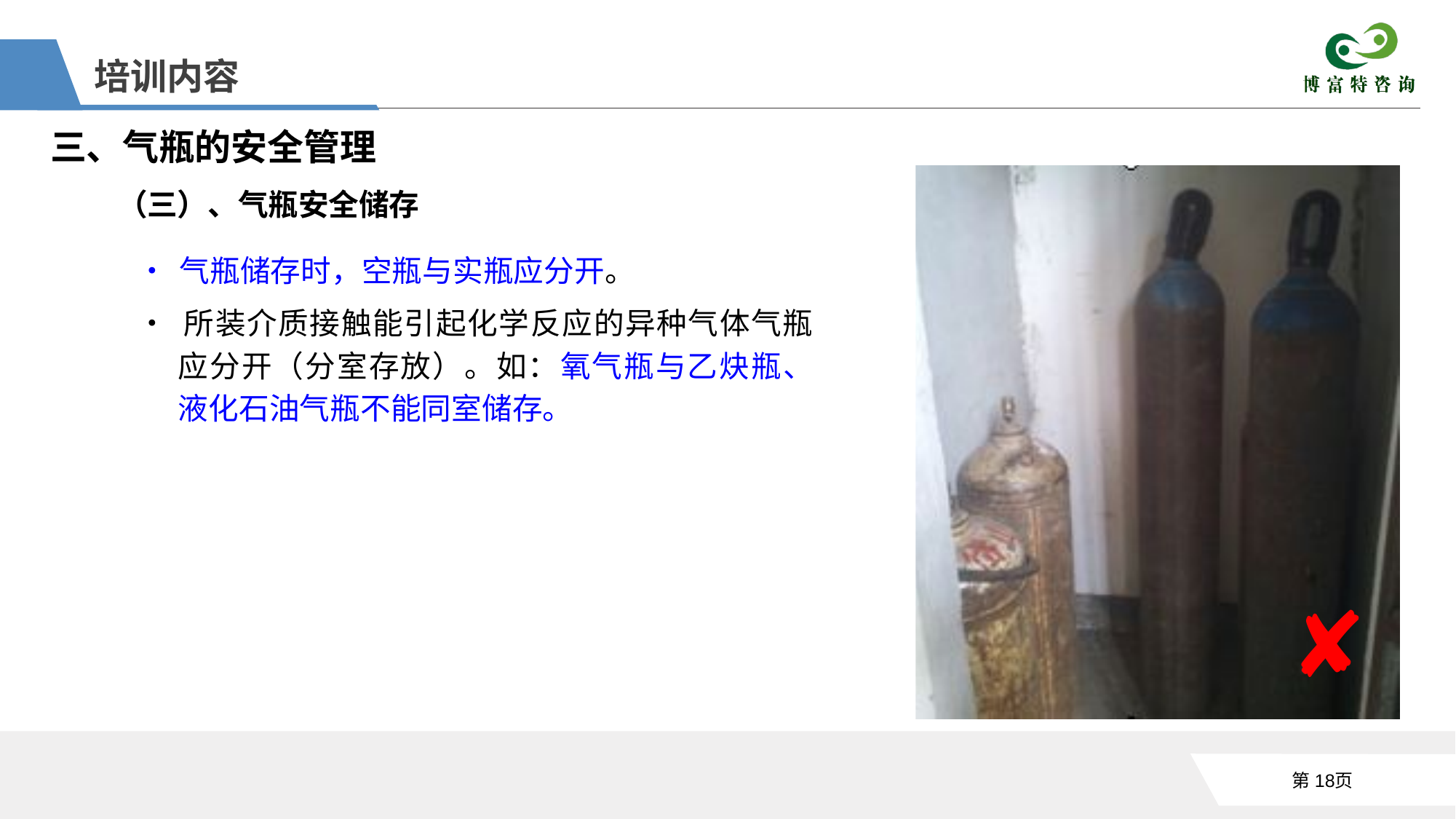

培训内容
三、气瓶的安全管理

（三）、气瓶安全储存
•	气瓶储存时，空瓶与实瓶应分开。
• 所装介质接触能引起化学反应的异种气体气瓶应分开（分室存放）。如：氧气瓶与乙炔瓶、液化石油气瓶不能同室储存。
✘